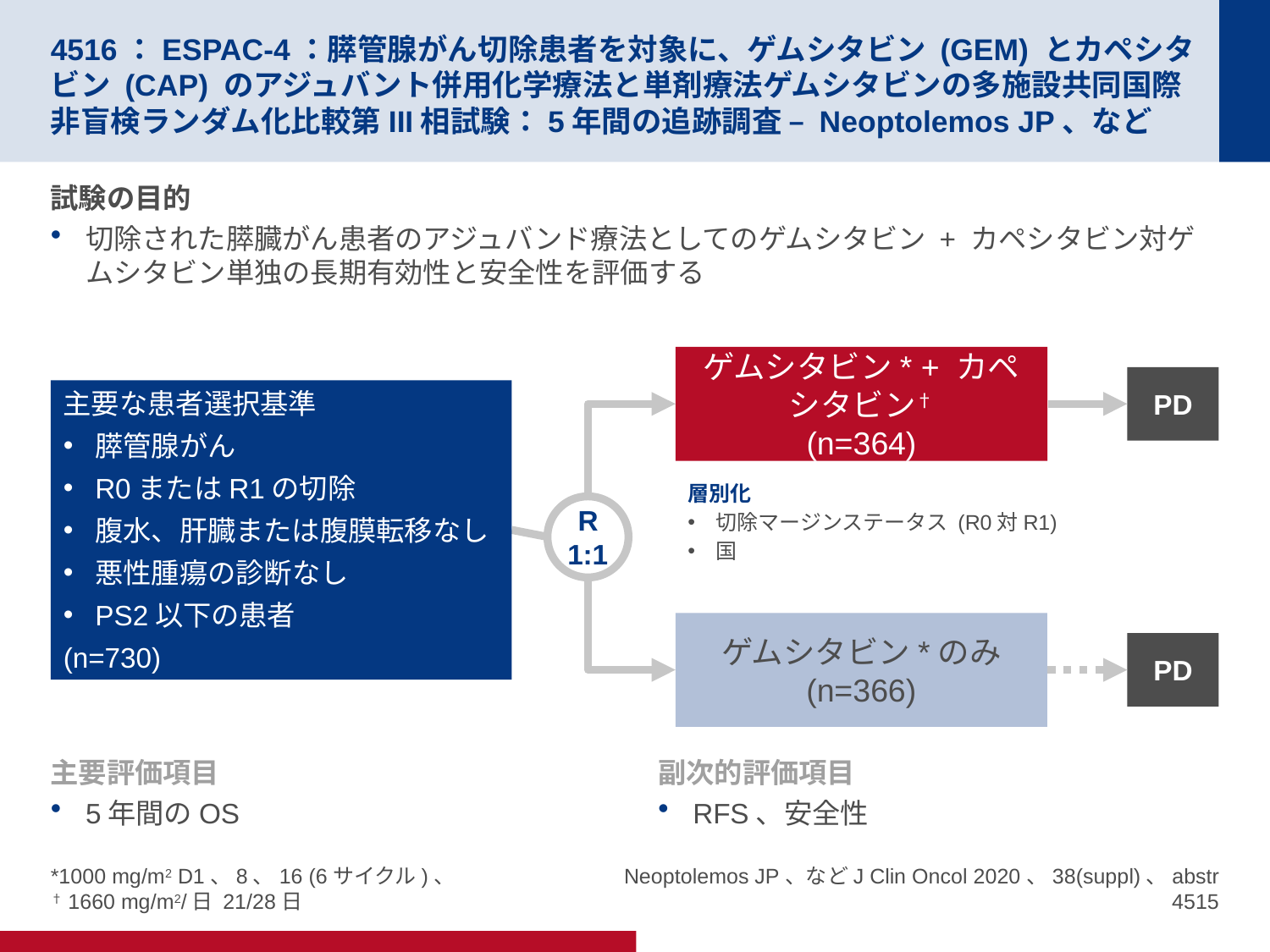

# 4516：ESPAC-4：膵管腺がん切除患者を対象に、ゲムシタビン (GEM) とカペシタビン (CAP) のアジュバント併用化学療法と単剤療法ゲムシタビンの多施設共同国際非盲検ランダム化比較第III相試験：5年間の追跡調査 – Neoptolemos JP、など
試験の目的
切除された膵臓がん患者のアジュバンド療法としてのゲムシタビン + カペシタビン対ゲムシタビン単独の長期有効性と安全性を評価する
ゲムシタビン* + カペシタビン†
(n=364)
PD
主要な患者選択基準
膵管腺がん
R0またはR1の切除
腹水、肝臓または腹膜転移なし
悪性腫瘍の診断なし
PS2以下の患者
(n=730)
層別化
切除マージンステータス (R0対R1)
国
R
1:1
ゲムシタビン*のみ
(n=366)
PD
主要評価項目
5年間のOS

副次的評価項目
RFS、安全性
*1000 mg/m2 D1、8、16 (6サイクル)、
†1660 mg/m2/日 21/28日
Neoptolemos JP、などJ Clin Oncol 2020、38(suppl)、abstr 4515